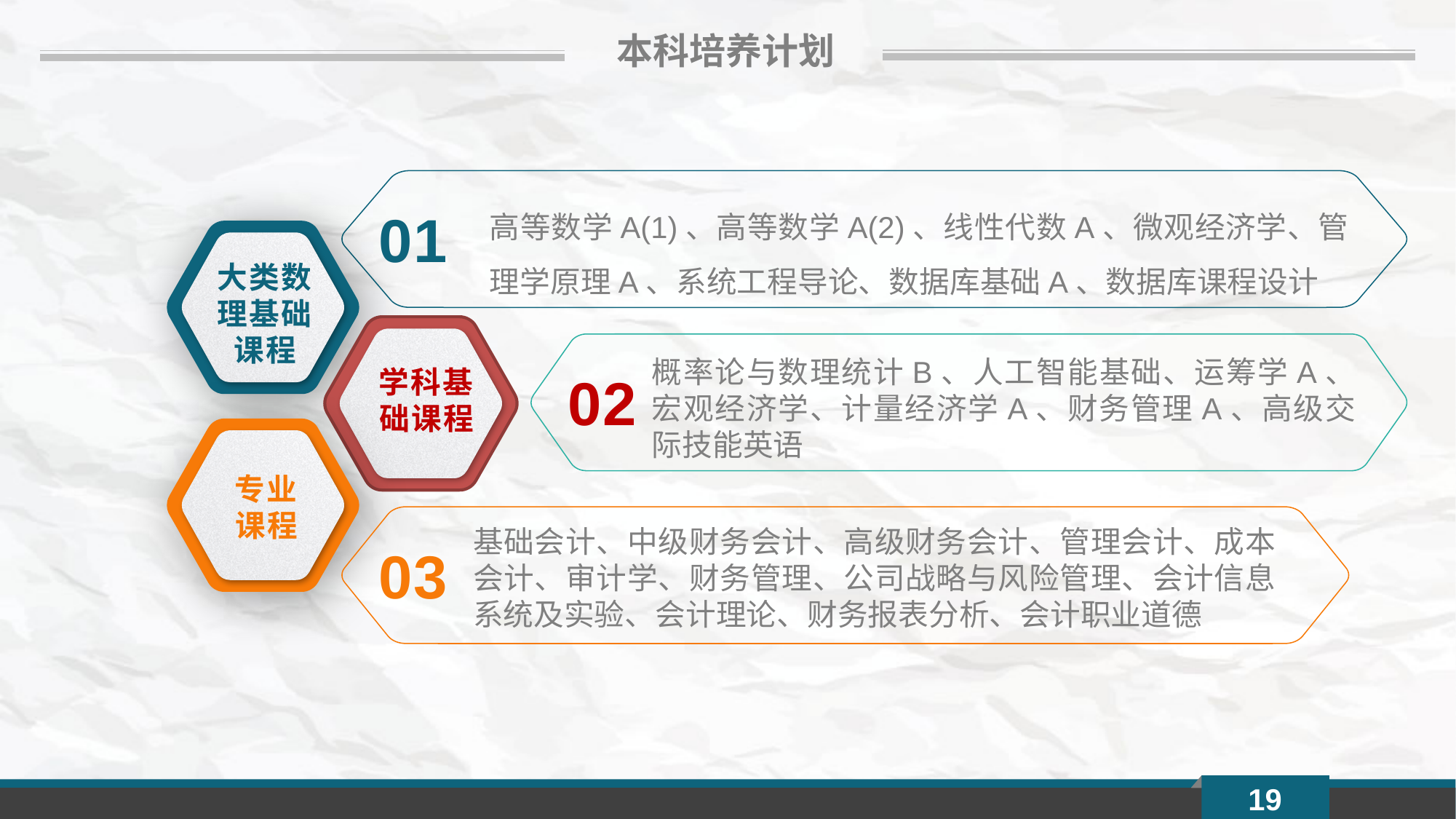

本科培养计划

高等数学A(1)、高等数学A(2)、线性代数A、微观经济学、管理学原理A、系统工程导论、数据库基础A、数据库课程设计
01

大类数理基础课程

概率论与数理统计B、人工智能基础、运筹学A、宏观经济学、计量经济学A、财务管理A、高级交际技能英语
学科基础课程
02

专业课程

基础会计、中级财务会计、高级财务会计、管理会计、成本会计、审计学、财务管理、公司战略与风险管理、会计信息系统及实验、会计理论、财务报表分析、会计职业道德
03

19